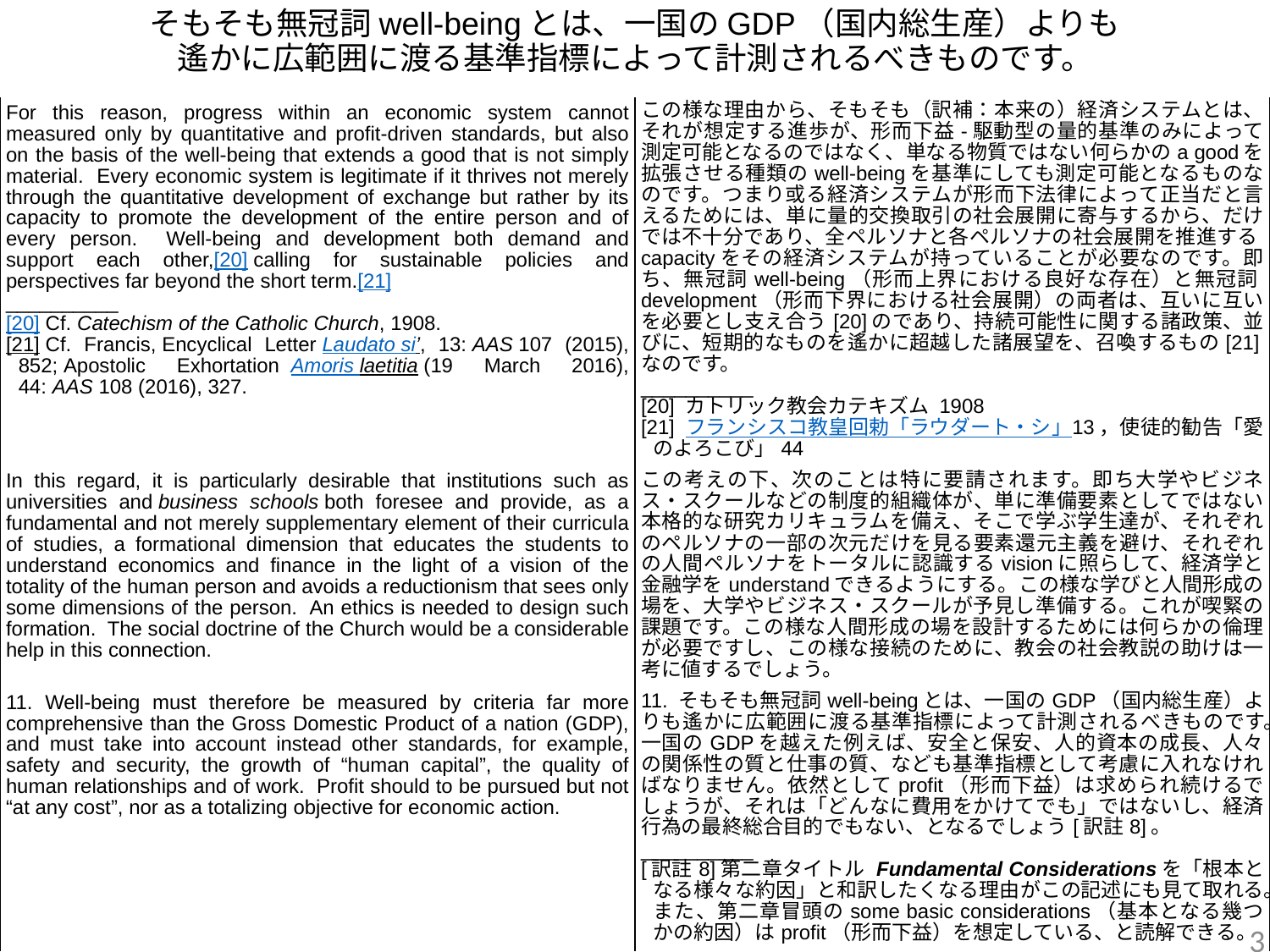

# そもそも無冠詞well-beingとは、一国のGDP（国内総生産）よりも 遙かに広範囲に渡る基準指標によって計測されるべきものです。
| For this reason, progress within an economic system cannot measured only by quantitative and profit-driven standards, but also on the basis of the well-being that extends a good that is not simply material. Every economic system is legitimate if it thrives not merely through the quantitative development of exchange but rather by its capacity to promote the development of the entire person and of every person. Well-being and development both demand and support each other,[20] calling for sustainable policies and perspectives far beyond the short term.[21] \_\_\_\_\_\_\_\_\_\_ [20] Cf. Catechism of the Catholic Church, 1908. [21] Cf. Francis, Encyclical Letter Laudato si’, 13: AAS 107 (2015), 852; Apostolic Exhortation  Amoris laetitia (19 March 2016), 44: AAS 108 (2016), 327. | この様な理由から、そもそも（訳補：本来の）経済システムとは、それが想定する進歩が、形而下益-駆動型の量的基準のみによって測定可能となるのではなく、単なる物質ではない何らかのa goodを拡張させる種類のwell-beingを基準にしても測定可能となるものなのです。つまり或る経済システムが形而下法律によって正当だと言えるためには、単に量的交換取引の社会展開に寄与するから、だけでは不十分であり、全ペルソナと各ペルソナの社会展開を推進するcapacityをその経済システムが持っていることが必要なのです。即ち、無冠詞well-being（形而上界における良好な存在）と無冠詞development（形而下界における社会展開）の両者は、互いに互いを必要とし支え合う[20]のであり、持続可能性に関する諸政策、並びに、短期的なものを遙かに超越した諸展望を、召喚するもの[21]なのです。 \_\_\_\_\_\_\_\_\_\_ [20] カトリック教会カテキズム 1908 [21] フランシスコ教皇回勅「ラウダート・シ」13，使徒的勧告「愛のよろこび」44 |
| --- | --- |
| In this regard, it is particularly desirable that institutions such as universities and business schools both foresee and provide, as a fundamental and not merely supplementary element of their curricula of studies, a formational dimension that educates the students to understand economics and finance in the light of a vision of the totality of the human person and avoids a reductionism that sees only some dimensions of the person. An ethics is needed to design such formation. The social doctrine of the Church would be a considerable help in this connection. | この考えの下、次のことは特に要請されます。即ち大学やビジネス・スクールなどの制度的組織体が、単に準備要素としてではない本格的な研究カリキュラムを備え、そこで学ぶ学生達が、それぞれのペルソナの一部の次元だけを見る要素還元主義を避け、それぞれの人間ペルソナをトータルに認識するvisionに照らして、経済学と金融学をunderstandできるようにする。この様な学びと人間形成の場を、大学やビジネス・スクールが予見し準備する。これが喫緊の課題です。この様な人間形成の場を設計するためには何らかの倫理が必要ですし、この様な接続のために、教会の社会教説の助けは一考に値するでしょう。 |
| 11. Well-being must therefore be measured by criteria far more comprehensive than the Gross Domestic Product of a nation (GDP), and must take into account instead other standards, for example, safety and security, the growth of “human capital”, the quality of human relationships and of work. Profit should to be pursued but not “at any cost”, nor as a totalizing objective for economic action. | 11. そもそも無冠詞well-beingとは、一国のGDP（国内総生産）よりも遙かに広範囲に渡る基準指標によって計測されるべきものです。一国のGDPを越えた例えば、安全と保安、人的資本の成長、人々の関係性の質と仕事の質、なども基準指標として考慮に入れなければなりません。依然としてprofit（形而下益）は求められ続けるでしょうが、それは「どんなに費用をかけてでも」ではないし、経済行為の最終総合目的でもない、となるでしょう[訳註8]。 \_\_\_\_\_\_\_\_\_\_ [訳註8]第二章タイトル Fundamental Considerationsを「根本となる様々な約因」と和訳したくなる理由がこの記述にも見て取れる。また、第二章冒頭のsome basic considerations（基本となる幾つかの約因）はprofit（形而下益）を想定している、と読解できる。 |
3